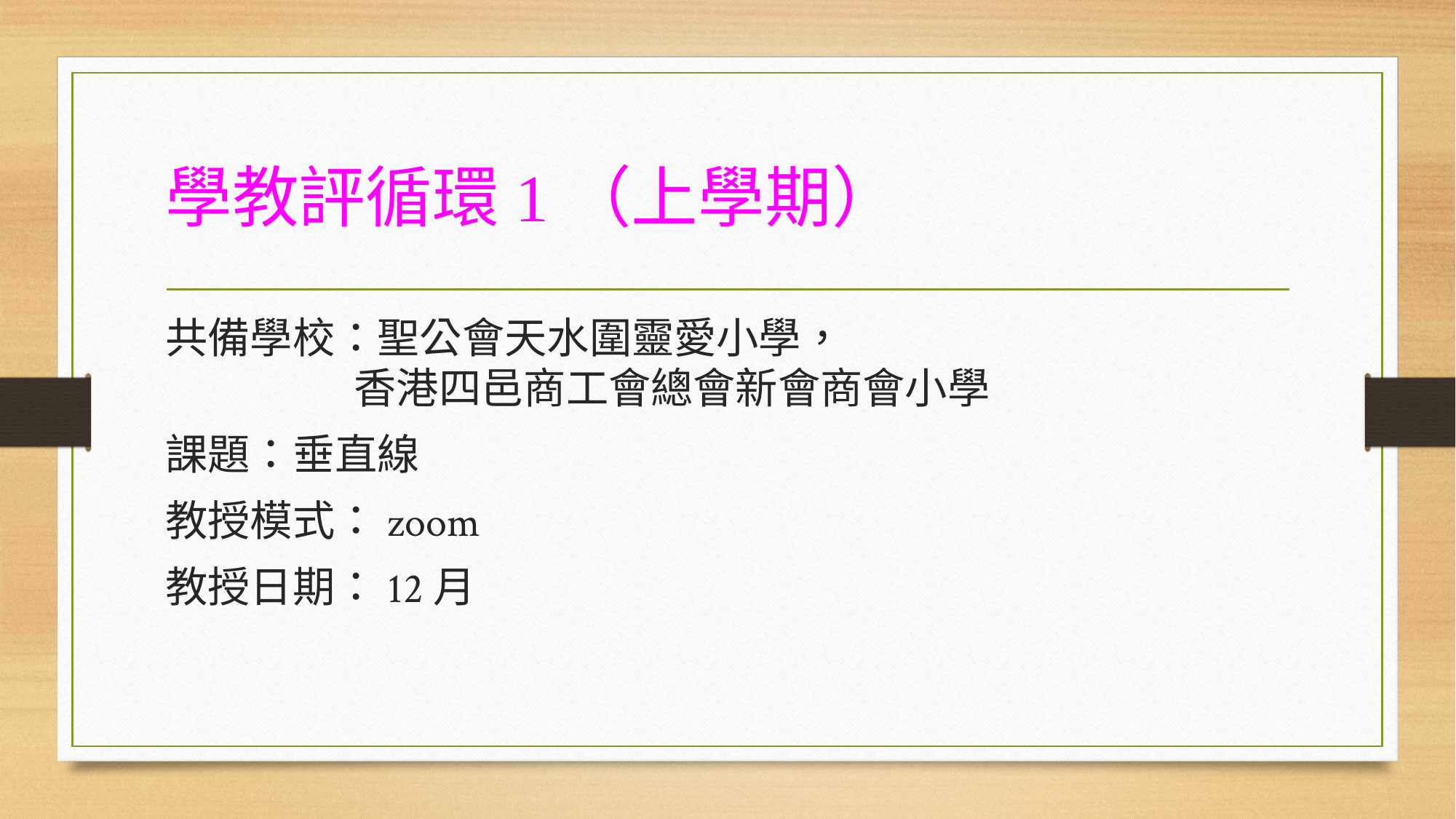

# 學教評循環1（上學期）
共備學校：聖公會天水圍靈愛小學，
                    香港四邑商工會總會新會商會小學
課題：垂直線
教授模式：zoom
教授日期：12月